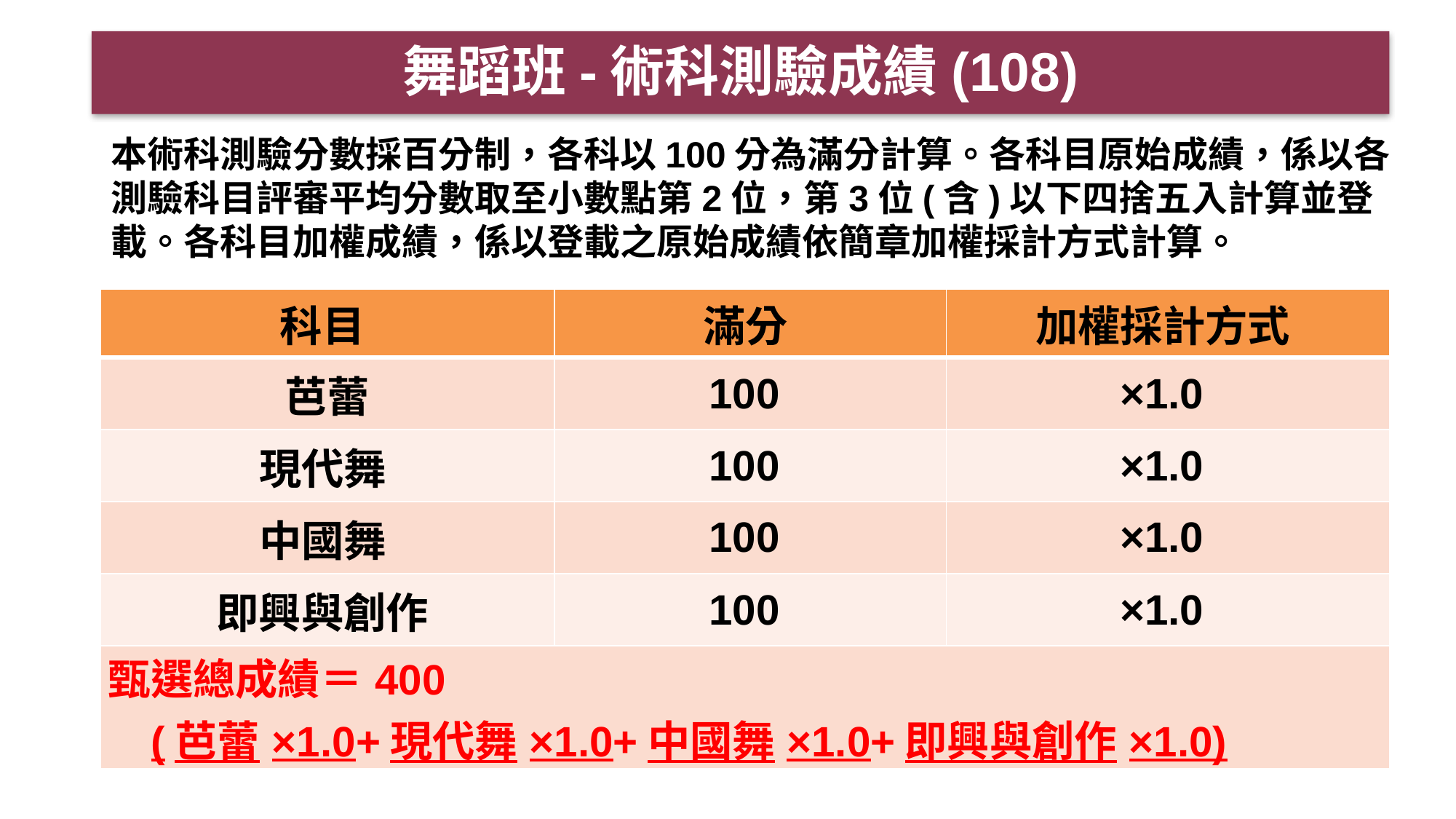

舞蹈班-術科測驗成績(108)
本術科測驗分數採百分制，各科以100分為滿分計算。各科目原始成績，係以各測驗科目評審平均分數取至小數點第2位，第3位(含)以下四捨五入計算並登載。各科目加權成績，係以登載之原始成績依簡章加權採計方式計算。
| 科目 | 滿分 | 加權採計方式 |
| --- | --- | --- |
| 芭蕾 | 100 | ×1.0 |
| 現代舞 | 100 | ×1.0 |
| 中國舞 | 100 | ×1.0 |
| 即興與創作 | 100 | ×1.0 |
| 甄選總成績＝400 (芭蕾×1.0+現代舞×1.0+中國舞×1.0+即興與創作×1.0) |  |  |